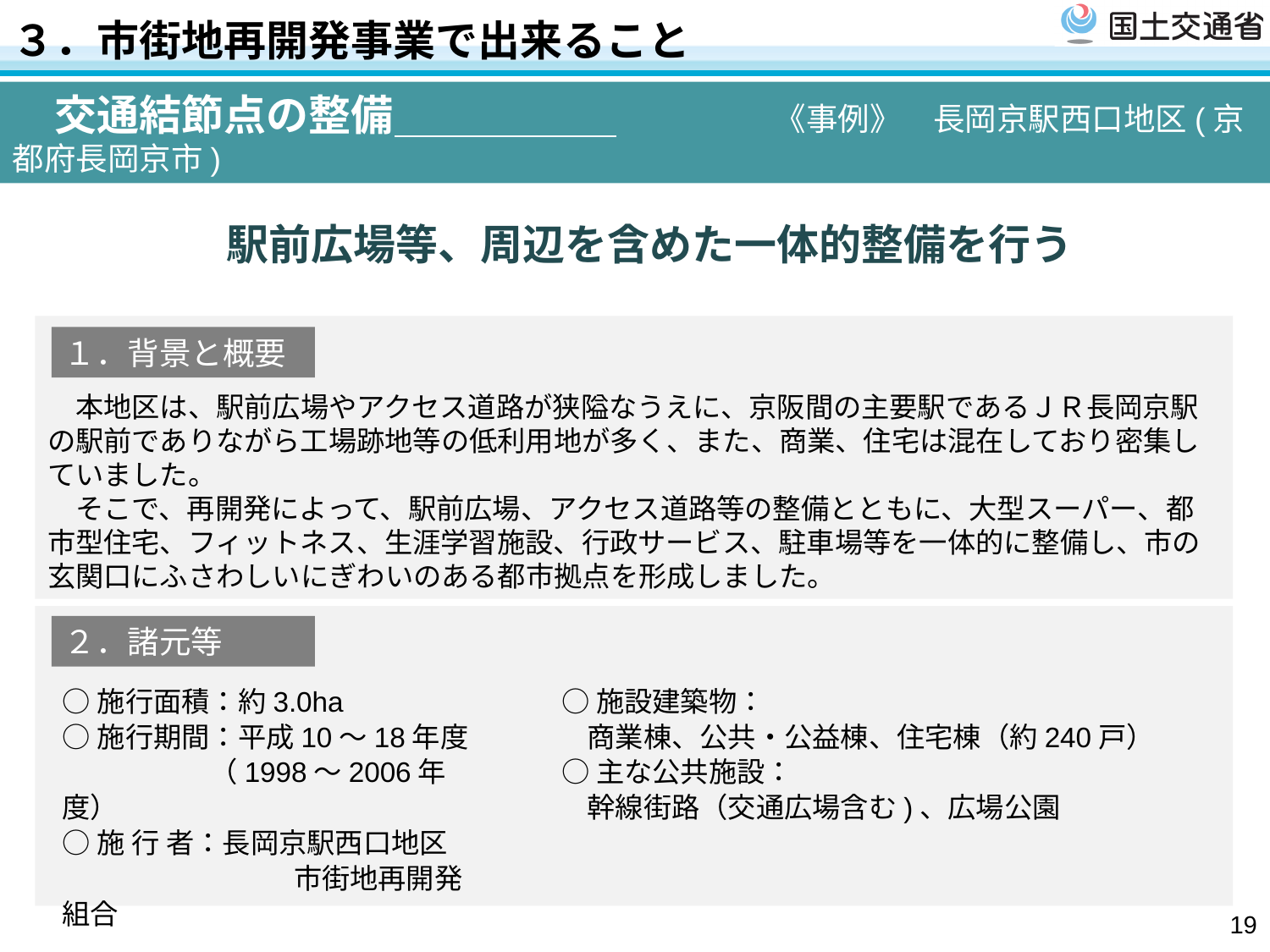

３．市街地再開発事業で出来ること
　交通結節点の整備　　　　　　　　　《事例》　長岡京駅西口地区(京都府長岡京市)
駅前広場等、周辺を含めた一体的整備を行う

　本地区は、駅前広場やアクセス道路が狭隘なうえに、京阪間の主要駅であるＪＲ長岡京駅の駅前でありながら工場跡地等の低利用地が多く、また、商業、住宅は混在しており密集していました。
　そこで、再開発によって、駅前広場、アクセス道路等の整備とともに、大型スーパー、都市型住宅、フィットネス、生涯学習施設、行政サービス、駐車場等を一体的に整備し、市の玄関口にふさわしいにぎわいのある都市拠点を形成しました。
１．背景と概要

２．諸元等
○施行面積：約3.0ha
○施行期間：平成10～18年度
　　　　　 （1998～2006年度）
○施 行 者：長岡京駅西口地区
　　　　　　　　 市街地再開発組合
○施設建築物：
   商業棟、公共・公益棟、住宅棟（約240戸）
○主な公共施設：
   幹線街路（交通広場含む)、広場公園
19